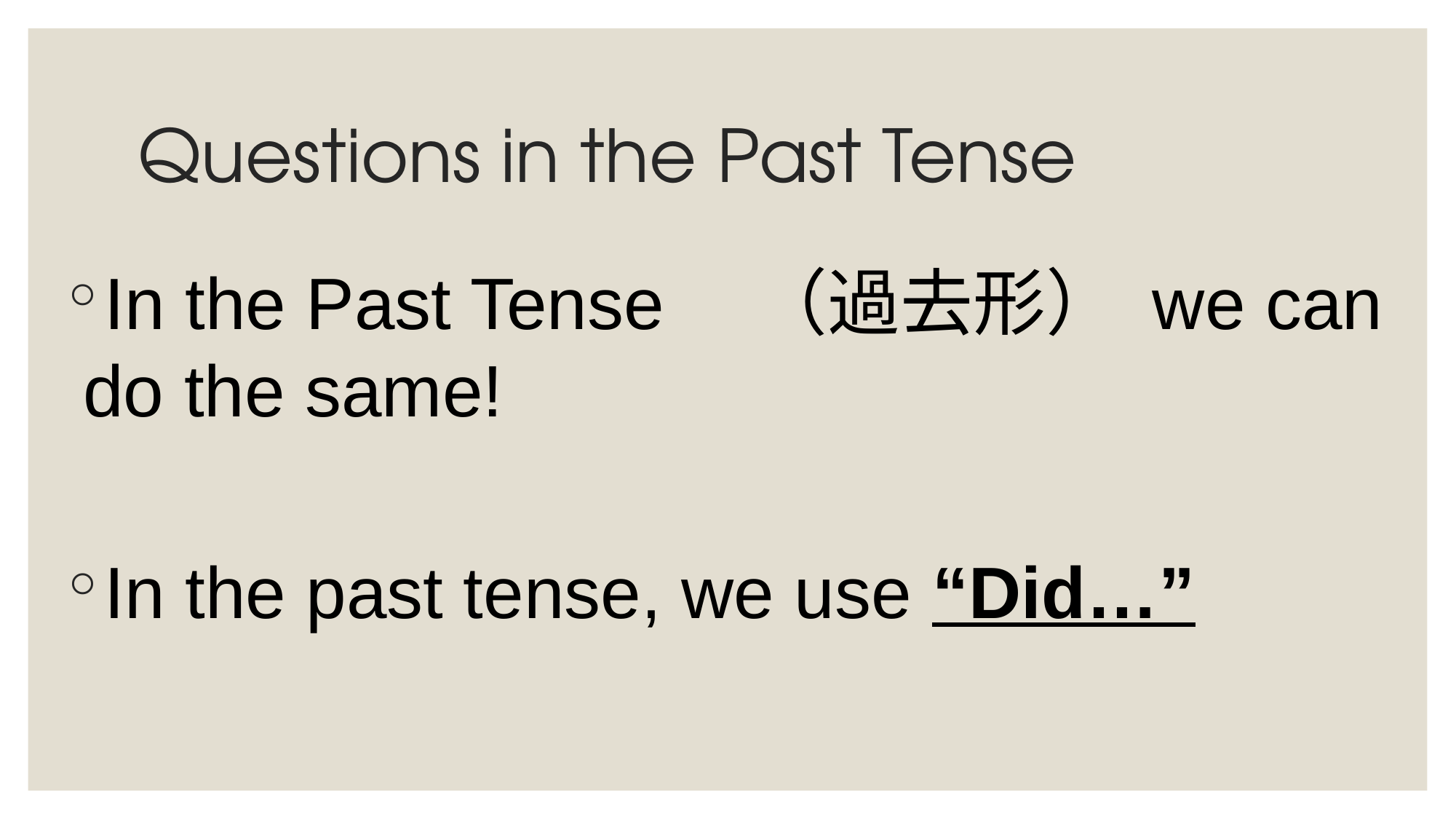

# Questions in the Past Tense
In the Past Tense　（過去形） we can do the same!

In the past tense, we use “Did…”